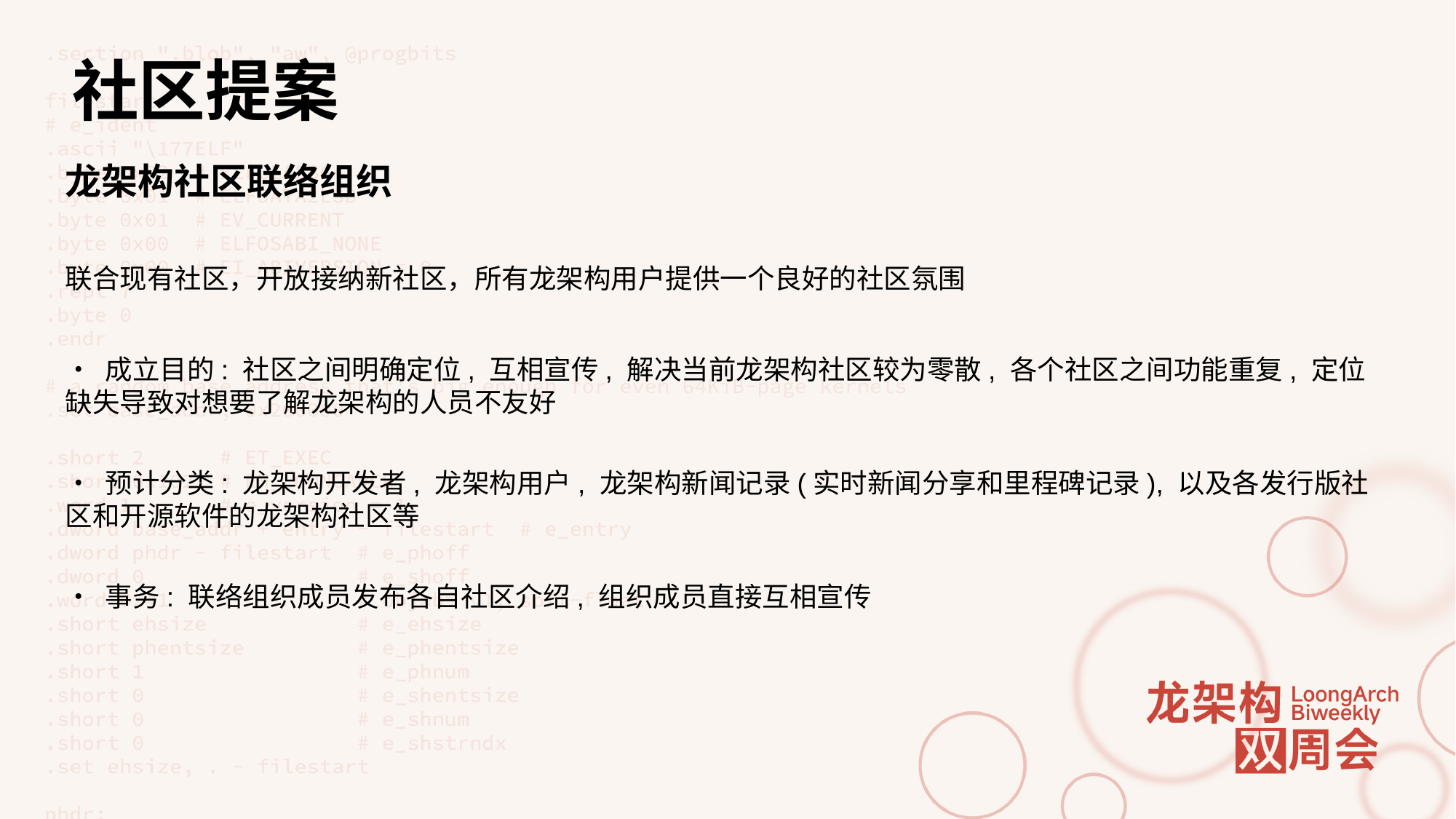

# 社区提案
龙架构社区联络组织

联合现有社区，开放接纳新社区，所有龙架构用户提供一个良好的社区氛围

• 成立目的: 社区之间明确定位, 互相宣传, 解决当前龙架构社区较为零散, 各个社区之间功能重复, 定位缺失导致对想要了解龙架构的人员不友好

• 预计分类: 龙架构开发者, 龙架构用户, 龙架构新闻记录(实时新闻分享和里程碑记录), 以及各发行版社区和开源软件的龙架构社区等

• 事务: 联络组织成员发布各自社区介绍, 组织成员直接互相宣传